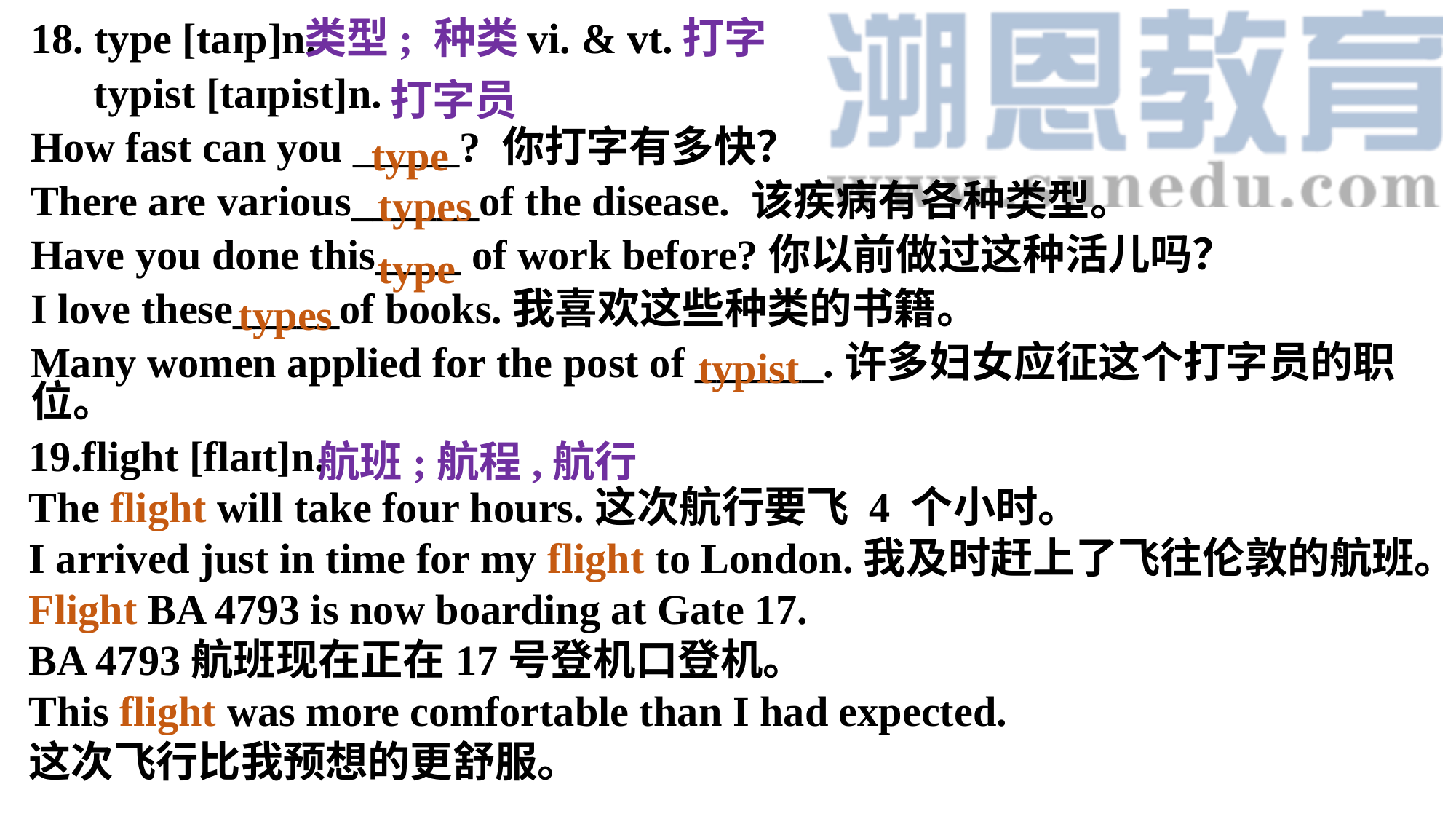

类型; 种类
打字
18. type [taɪp]n.                    vi. & vt.
      typist [taɪpist]n.
How fast can you _____? 你打字有多快？
There are various______of the disease. 该疾病有各种类型。
Have you done this____ of work before?你以前做过这种活儿吗？
I love these_____of books.我喜欢这些种类的书籍。
Many women applied for the post of ______.许多妇女应征这个打字员的职位。
打字员
type
types
type
types
typist
19.flight [flaɪt]n.
The flight will take four hours.这次航行要飞 4 个小时。
I arrived just in time for my flight to London.我及时赶上了飞往伦敦的航班。
Flight BA 4793 is now boarding at Gate 17.
BA 4793航班现在正在17号登机口登机。
This flight was more comfortable than I had expected.
这次飞行比我预想的更舒服。

航班;航程,航行